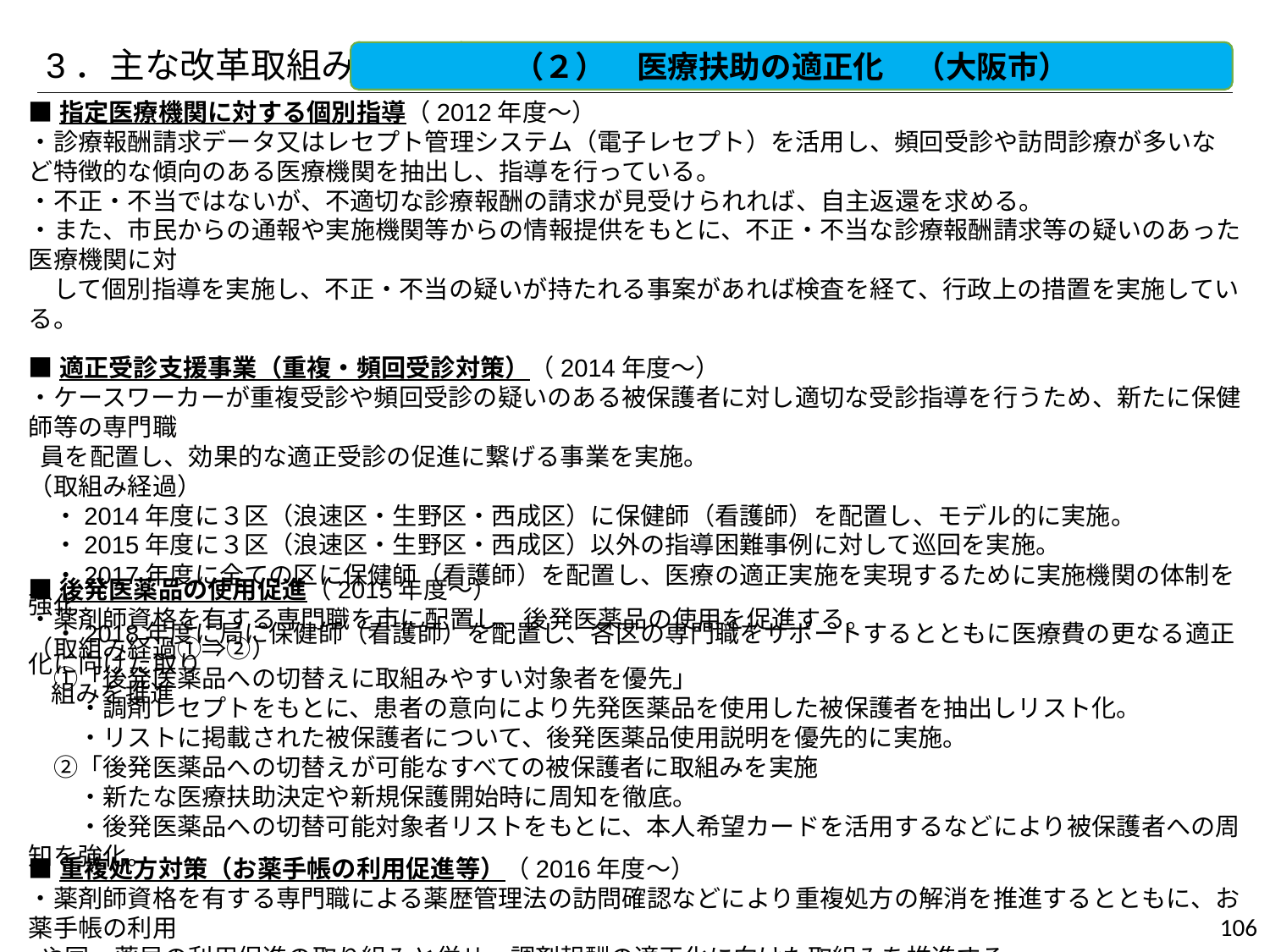

3．主な改革取組み
（２）　医療扶助の適正化　（大阪市）
生活保護の適正化（医療扶助の適正化）（大阪市）
■指定医療機関に対する個別指導（2012年度～）
・診療報酬請求データ又はレセプト管理システム（電子レセプト）を活用し、頻回受診や訪問診療が多いなど特徴的な傾向のある医療機関を抽出し、指導を行っている。
・不正・不当ではないが、不適切な診療報酬の請求が見受けられれば、自主返還を求める。
・また、市民からの通報や実施機関等からの情報提供をもとに、不正・不当な診療報酬請求等の疑いのあった医療機関に対
　して個別指導を実施し、不正・不当の疑いが持たれる事案があれば検査を経て、行政上の措置を実施している。

■適正受診支援事業（重複・頻回受診対策）（2014年度～）
・ケースワーカーが重複受診や頻回受診の疑いのある被保護者に対し適切な受診指導を行うため、新たに保健師等の専門職
 員を配置し、効果的な適正受診の促進に繋げる事業を実施。
（取組み経過）
　・2014年度に３区（浪速区・生野区・西成区）に保健師（看護師）を配置し、モデル的に実施。
　・2015年度に３区（浪速区・生野区・西成区）以外の指導困難事例に対して巡回を実施。
　・2017年度に全ての区に保健師（看護師）を配置し、医療の適正実施を実現するために実施機関の体制を強化
　・2018年度に局に保健師（看護師）を配置し、各区の専門職をサポートするとともに医療費の更なる適正化に向けた取り
   組みを推進

■後発医薬品の使用促進（2015年度～）
・薬剤師資格を有する専門職を市に配置し、後発医薬品の使用を促進する。
（取組み経過①⇒②）
　①「後発医薬品への切替えに取組みやすい対象者を優先」
　　・調剤レセプトをもとに、患者の意向により先発医薬品を使用した被保護者を抽出しリスト化。
　　・リストに掲載された被保護者について、後発医薬品使用説明を優先的に実施。
　②「後発医薬品への切替えが可能なすべての被保護者に取組みを実施
　　・新たな医療扶助決定や新規保護開始時に周知を徹底。
　　・後発医薬品への切替可能対象者リストをもとに、本人希望カードを活用するなどにより被保護者への周知を強化。

■重複処方対策（お薬手帳の利用促進等）（2016年度～）
・薬剤師資格を有する専門職による薬歴管理法の訪問確認などにより重複処方の解消を推進するとともに、お薬手帳の利用
 や同一薬局の利用促進の取り組みと併せ、調剤報酬の適正化に向けた取組みを推進する。
106